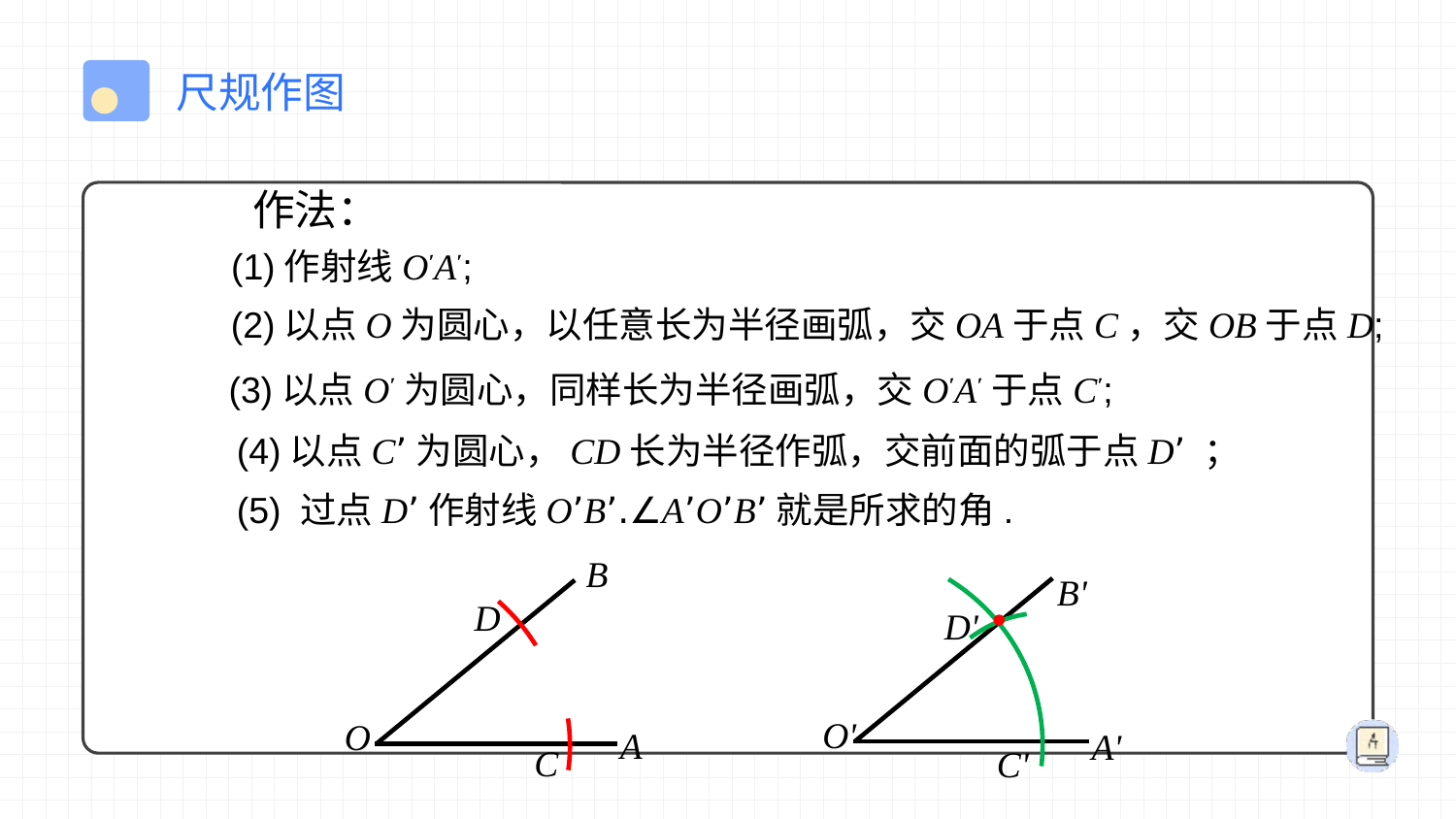

尺规作图
作法：
(1)作射线O′A′;
(2)以点O为圆心，以任意长为半径画弧，交OA于点C，交OB于点D;
(3)以点O′为圆心，同样长为半径画弧，交O′A′于点C′;
(4)以点C’为圆心，CD长为半径作弧，交前面的弧于点D’ ；
(5) 过点D’作射线O’B’.∠A’O’B’就是所求的角.
B

B'
D
D'

O'
O
A
A'
C
C'